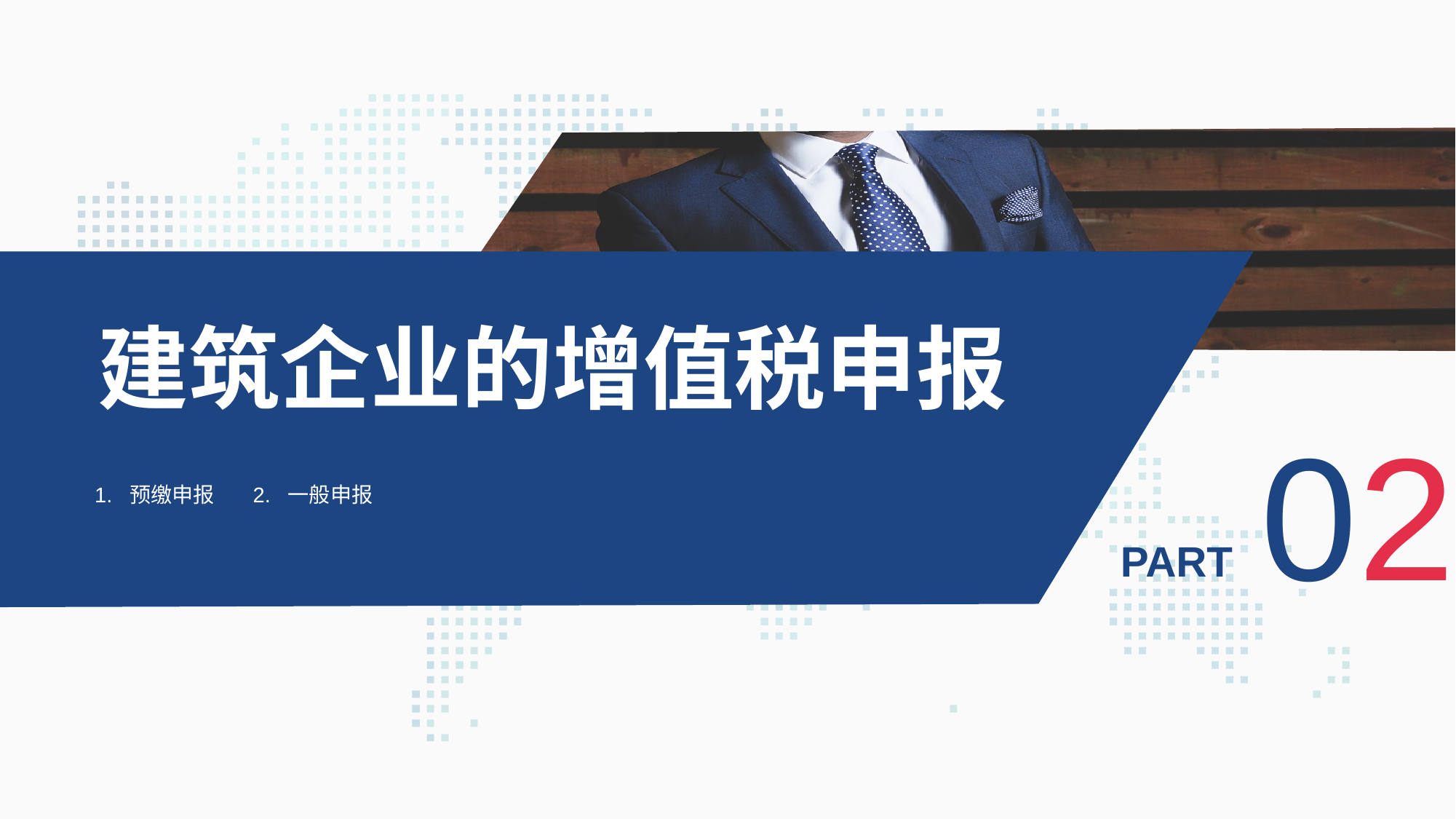

建筑企业的增值税申报
02

1.  预缴申报       2.  一般申报
PART